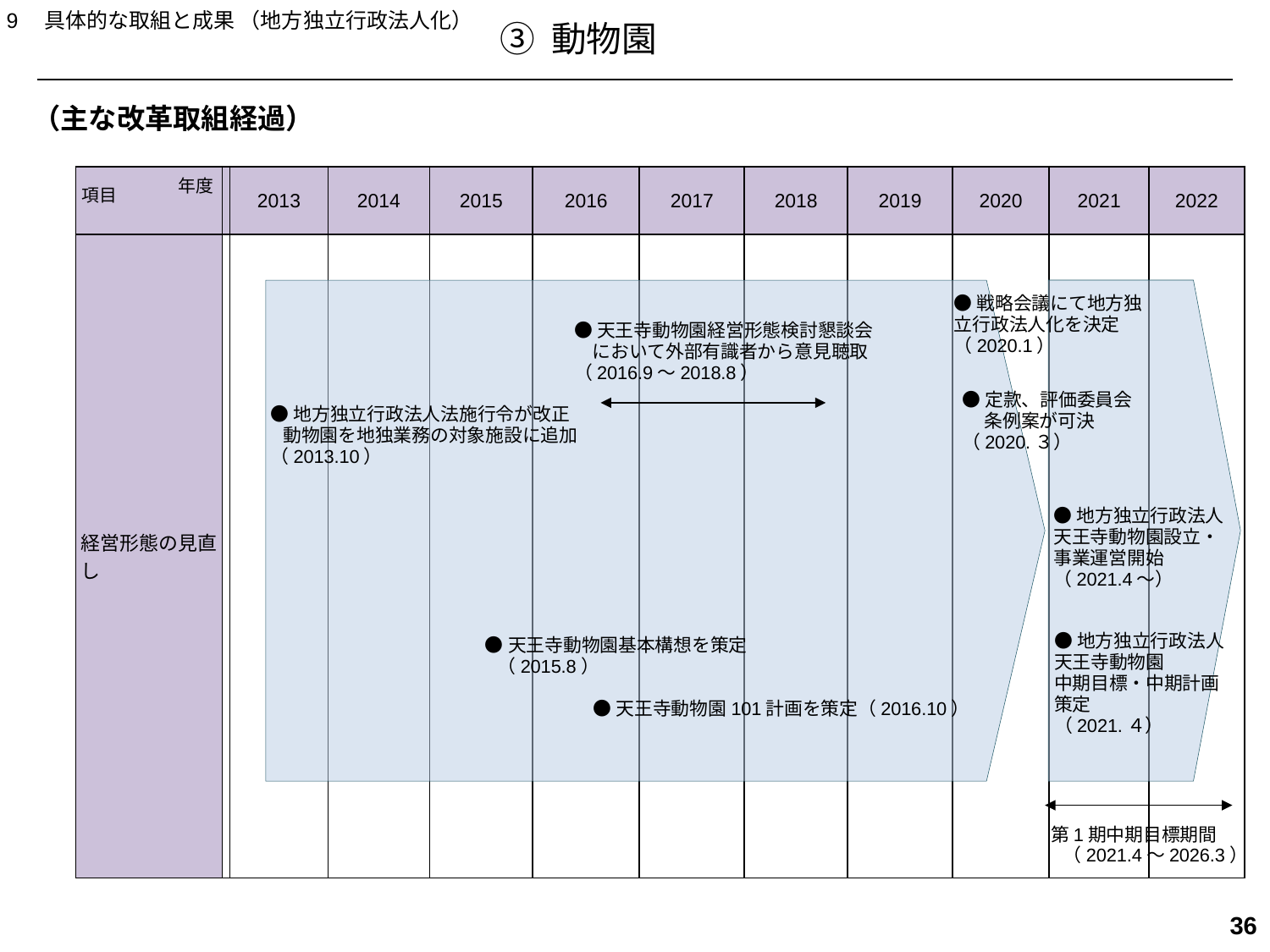

9　具体的な取組と成果 （地方独立行政法人化）
③ 動物園
（主な改革取組経過）
|  |  | 2013 | 2014 | 2015 | 2016 | 2017 | 2018 | 2019 | 2020 | 2021 | 2022 |
| --- | --- | --- | --- | --- | --- | --- | --- | --- | --- | --- | --- |
| 経営形態の見直し |  |  |  |  |  |  |  |  |  |  |  |
年度
項目
●戦略会議にて地方独立行政法人化を決定
（2020.1）

●天王寺動物園経営形態検討懇談会
　において外部有識者から意見聴取
（2016.9～2018.8）
●定款、評価委員会
　 条例案が可決
（2020.３）
●地方独立行政法人法施行令が改正
  動物園を地独業務の対象施設に追加（2013.10）

●地方独立行政法人
天王寺動物園設立・
事業運営開始
（2021.4～）

●地方独立行政法人
天王寺動物園
中期目標・中期計画
策定
（2021.４）
●天王寺動物園基本構想を策定
（2015.8）
●天王寺動物園101計画を策定（2016.10）
第1期中期目標期間
（2021.4～2026.3）
36